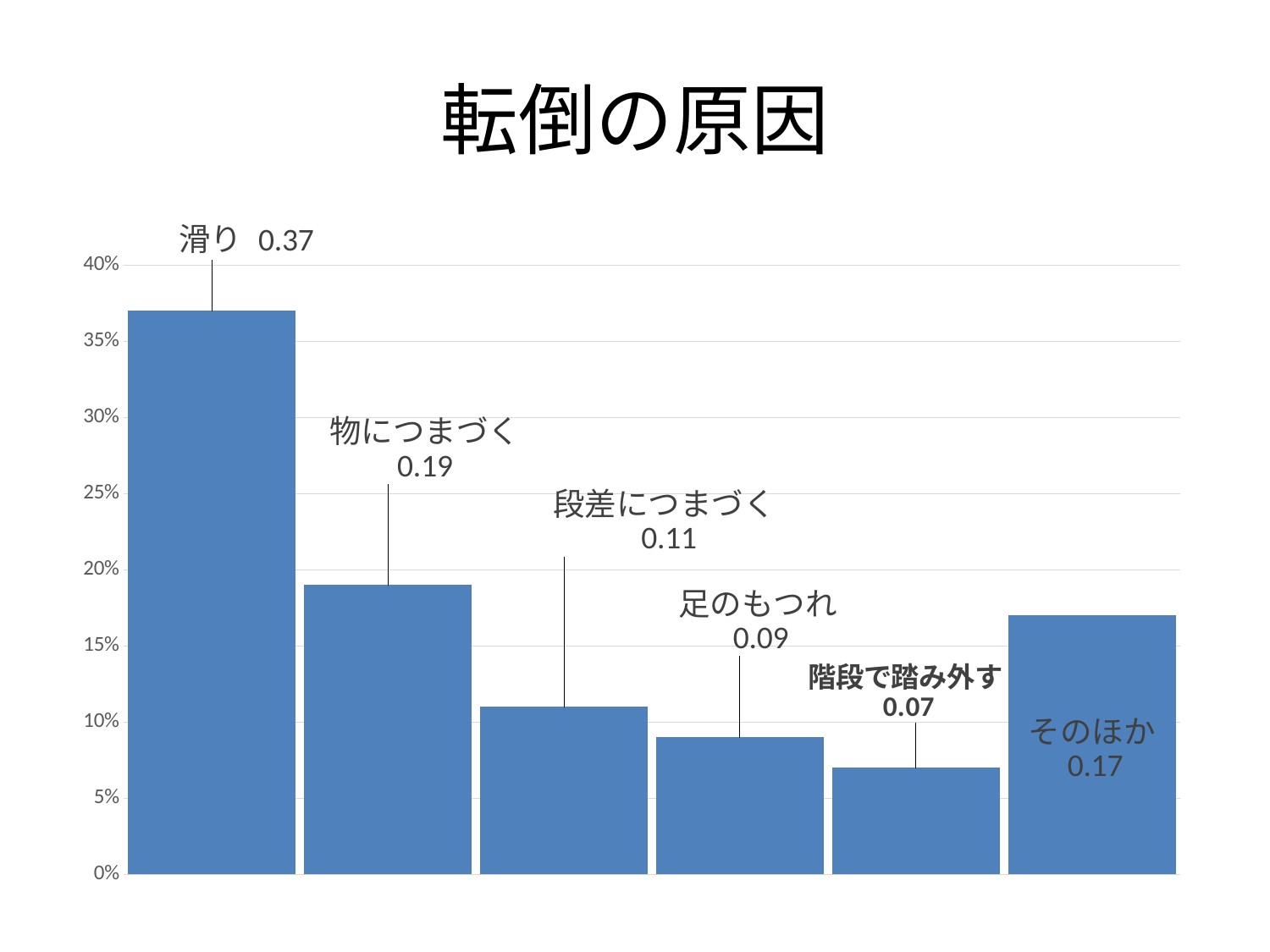

# 転倒の原因

### Chart

| Category | 系列 1 |
|---|---|
| 滑り | 0.37 |
| 物につまづく | 0.19 |
| 段差につまづく | 0.11 |
| 足のもつれ | 0.09 |
| 階段で踏み外す | 0.07 |
| そのほか | 0.17 |